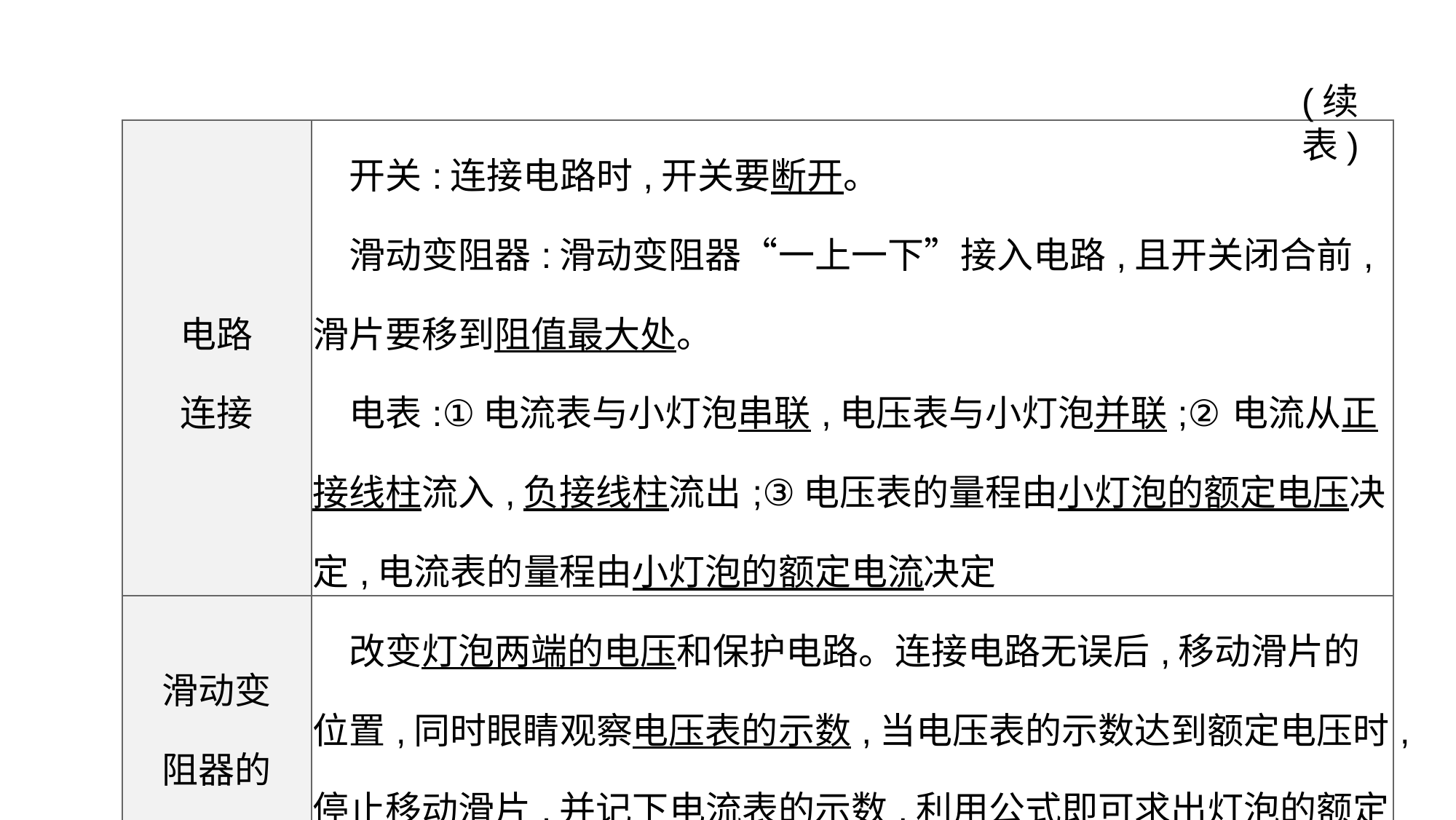

(续表)
| 电路 连接 | 开关:连接电路时,开关要断开。 　滑动变阻器:滑动变阻器“一上一下”接入电路,且开关闭合前,滑片要移到阻值最大处。 　电表:①电流表与小灯泡串联,电压表与小灯泡并联;②电流从正接线柱流入,负接线柱流出;③电压表的量程由小灯泡的额定电压决定,电流表的量程由小灯泡的额定电流决定 |
| --- | --- |
| 滑动变 阻器的 作用 | 改变灯泡两端的电压和保护电路。连接电路无误后,移动滑片的位置,同时眼睛观察电压表的示数,当电压表的示数达到额定电压时,停止移动滑片,并记下电流表的示数,利用公式即可求出灯泡的额定功率 |